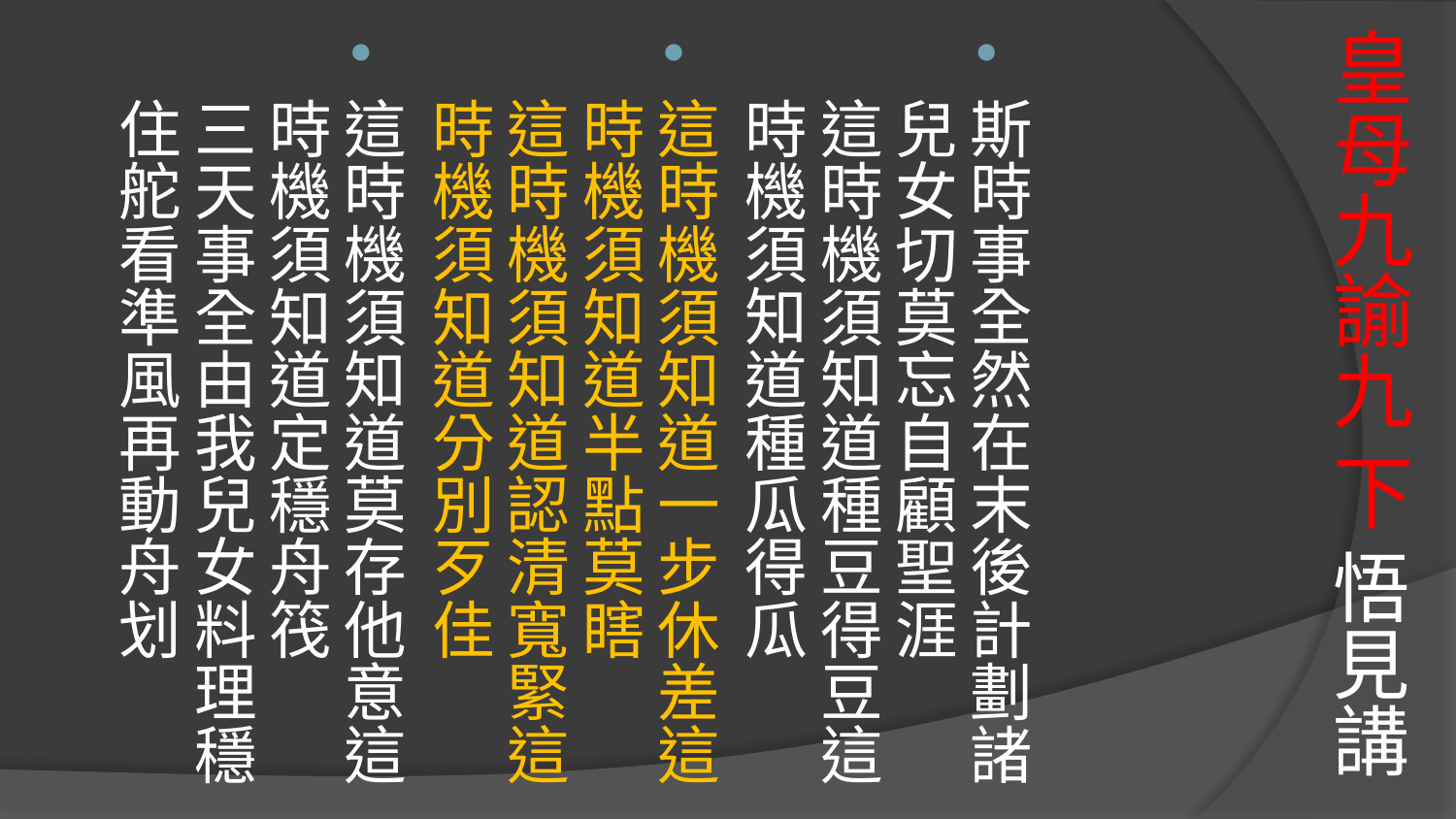

# 皇母九諭九 下 悟見講
斯時事全然在末後計劃諸兒女切莫忘自顧聖涯
這時機須知道種豆得豆這時機須知道種瓜得瓜
這時機須知道一步休差這時機須知道半點莫瞎
這時機須知道認清寬緊這時機須知道分別歹佳
這時機須知道莫存他意這時機須知道定穩舟筏
三天事全由我兒女料理穩住舵看準風再動舟划